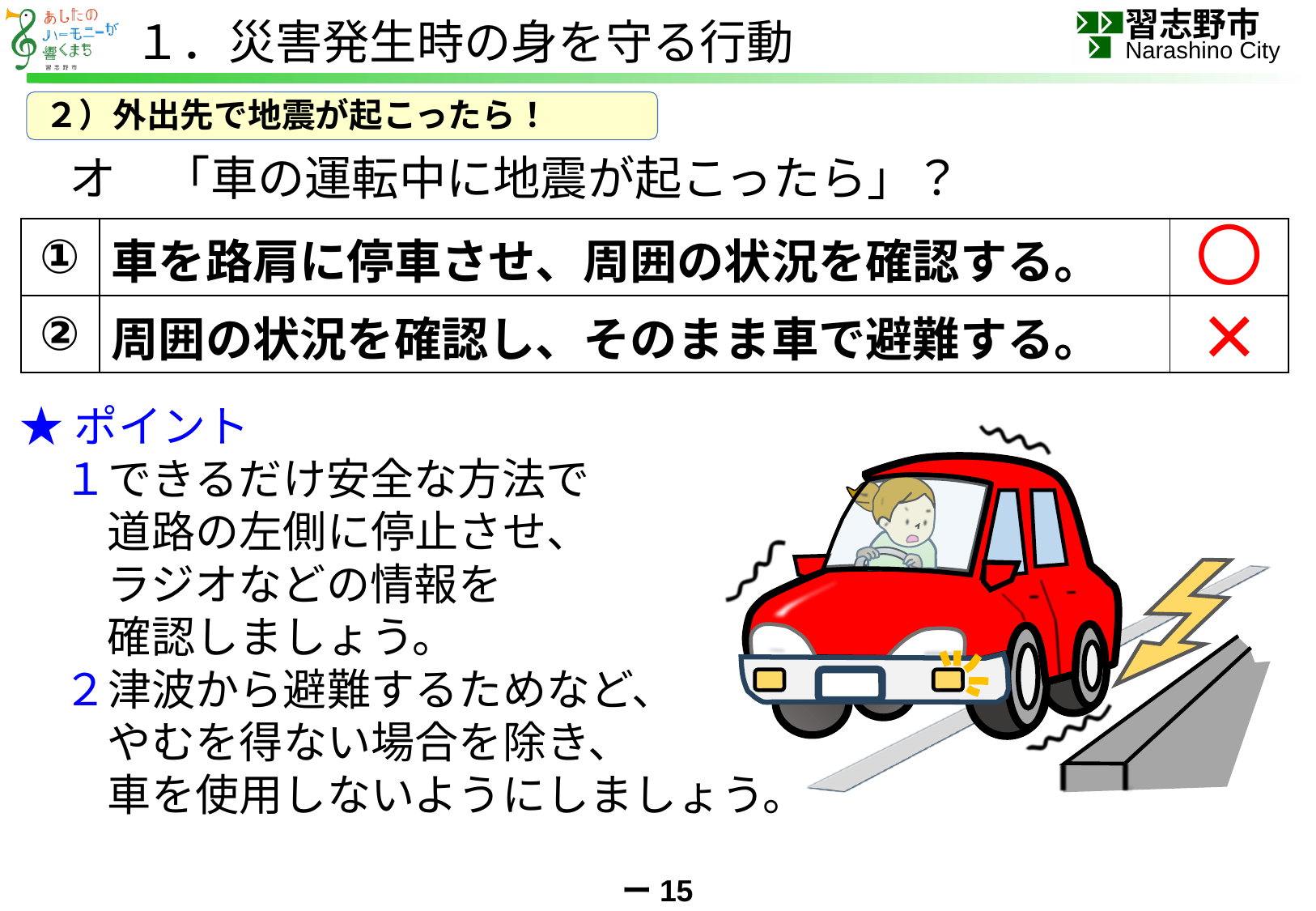

１．災害発生時の身を守る行動
２）外出先で地震が起こったら！
　オ　「車の運転中に地震が起こったら」？
| ① | 車を路肩に停車させ、周囲の状況を確認する。 |  |
| --- | --- | --- |
| ② | 周囲の状況を確認し、そのまま車で避難する。 |  |
〇
×
★ポイント
　１できるだけ安全な方法で
　　道路の左側に停止させ、
　　ラジオなどの情報を
　　確認しましょう。
　２津波から避難するためなど、
　　やむを得ない場合を除き、
　　車を使用しないようにしましょう。

ー15ー